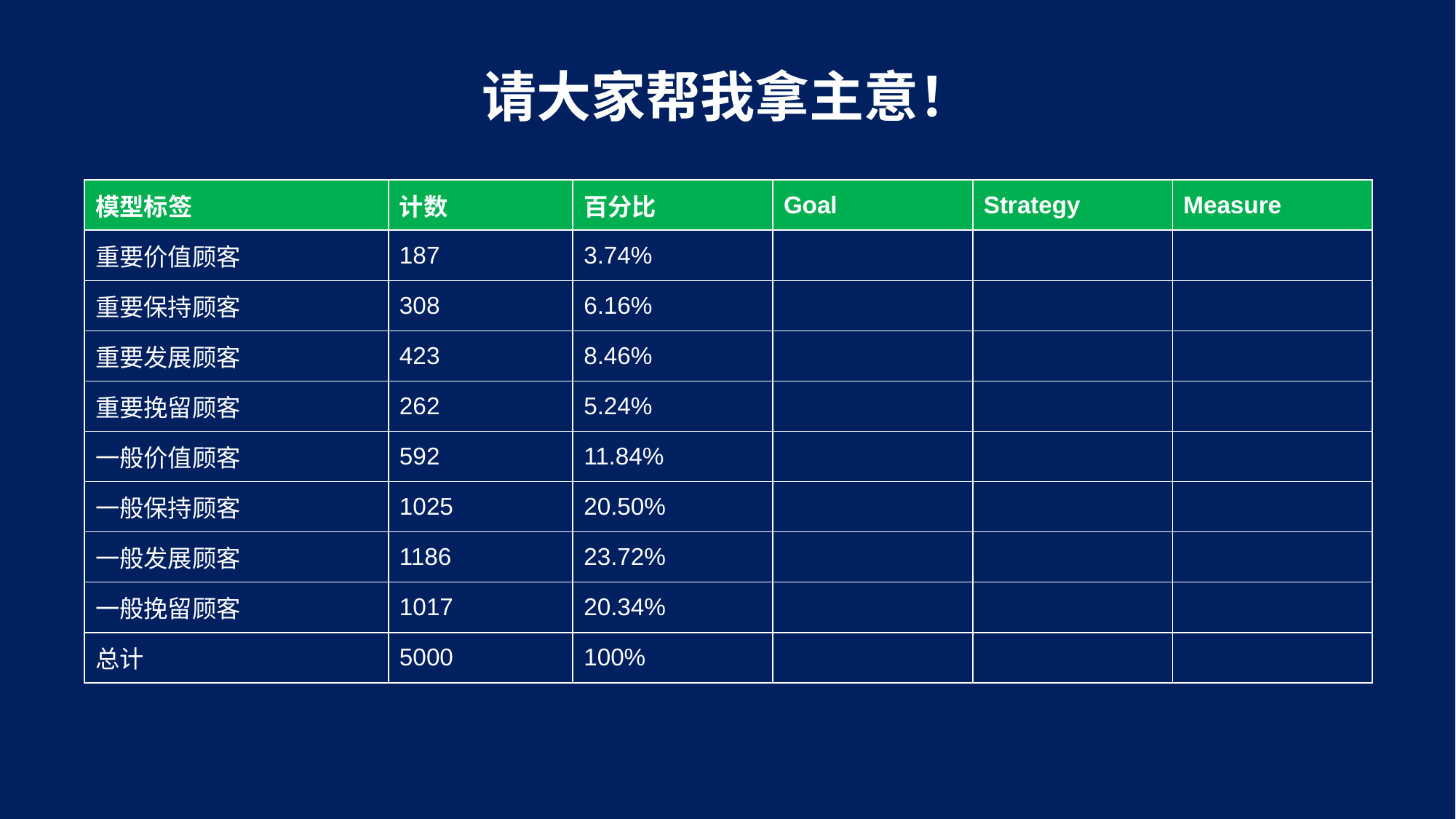

请大家帮我拿主意！
| 模型标签 | 计数 | 百分比 | Goal | Strategy | Measure |
| --- | --- | --- | --- | --- | --- |
| 重要价值顾客 | 187 | 3.74% |  |  |  |
| 重要保持顾客 | 308 | 6.16% |  |  |  |
| 重要发展顾客 | 423 | 8.46% |  |  |  |
| 重要挽留顾客 | 262 | 5.24% |  |  |  |
| 一般价值顾客 | 592 | 11.84% |  |  |  |
| 一般保持顾客 | 1025 | 20.50% |  |  |  |
| 一般发展顾客 | 1186 | 23.72% |  |  |  |
| 一般挽留顾客 | 1017 | 20.34% |  |  |  |
| 总计 | 5000 | 100% |  |  |  |